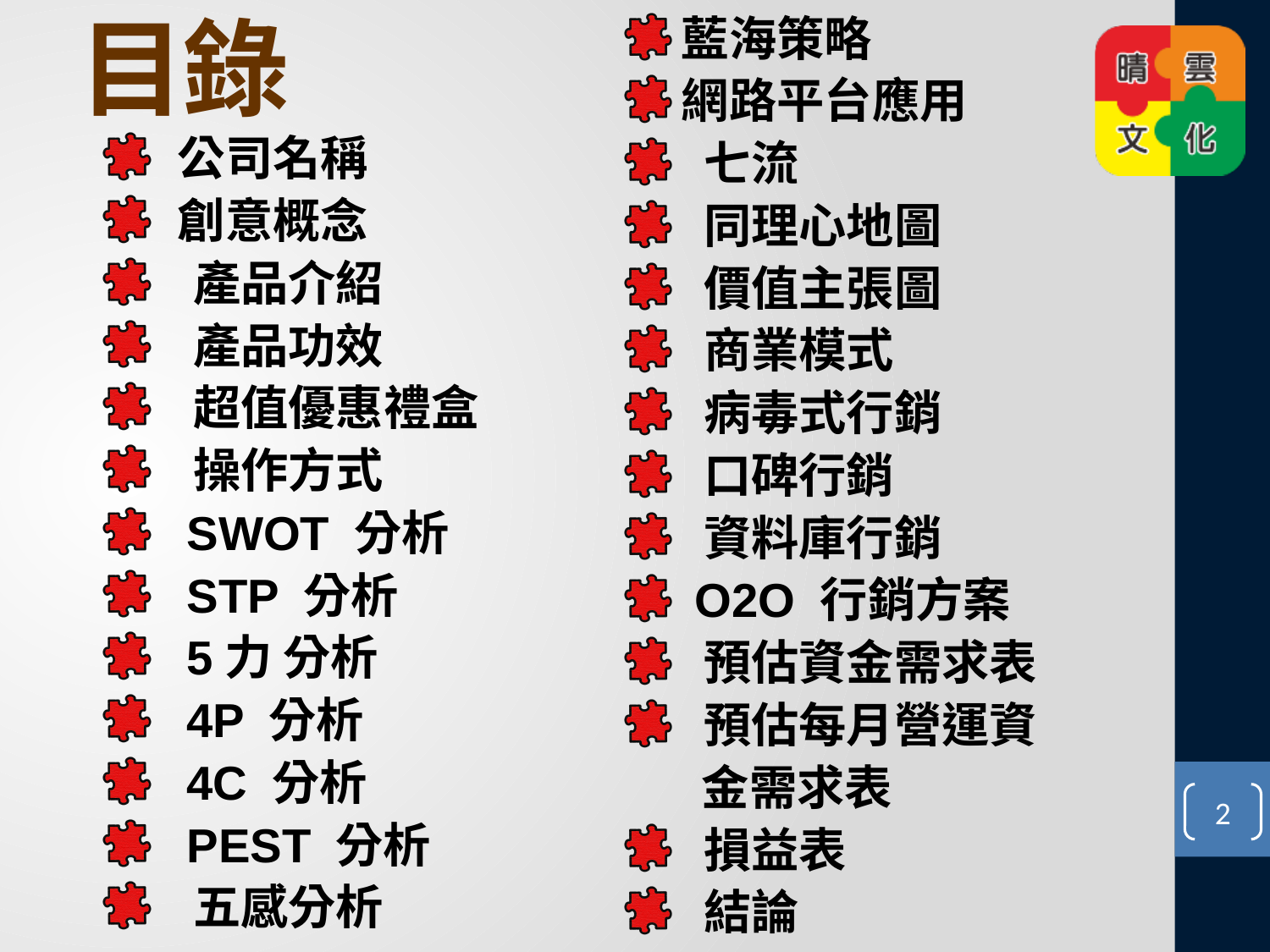

# 目錄
藍海策略
網路平台應用
 七流
 同理心地圖
 價值主張圖
 商業模式
 病毒式行銷
 口碑行銷
 資料庫行銷
 O2O 行銷方案
 預估資金需求表
 預估每月營運資
       金需求表
 損益表
 結論
公司名稱
創意概念
  產品介紹
  產品功效
  超值優惠禮盒
  操作方式
  SWOT 分析
  STP 分析
  5力 分析
  4P 分析
  4C 分析
  PEST 分析
  五感分析

2